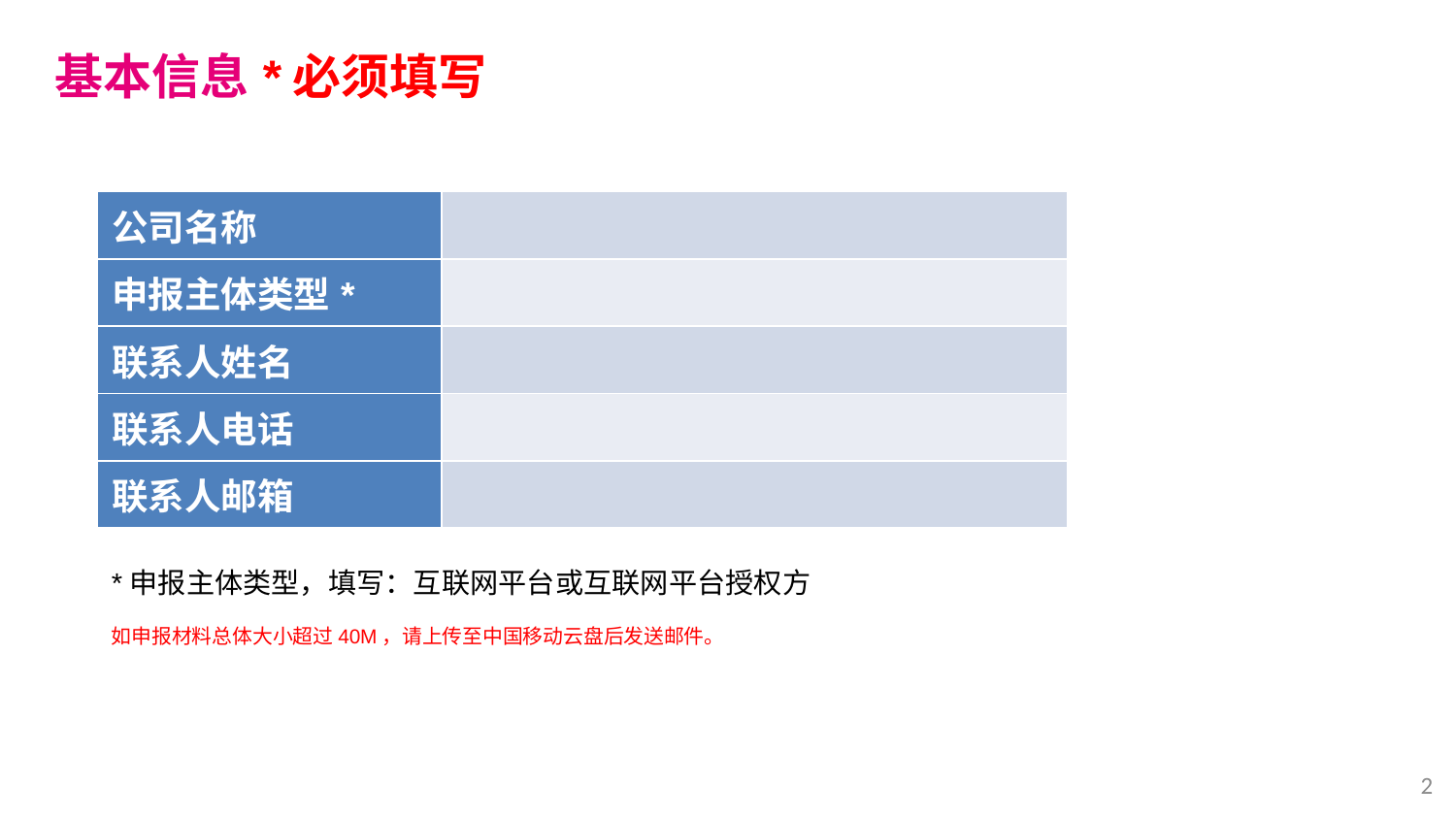

基本信息*必须填写

| 公司名称 |  |
| --- | --- |
| 申报主体类型\* |  |
| 联系人姓名 |  |
| 联系人电话 |  |
| 联系人邮箱 |  |
*申报主体类型，填写：互联网平台或互联网平台授权方

如申报材料总体大小超过40M，请上传至中国移动云盘后发送邮件。
2